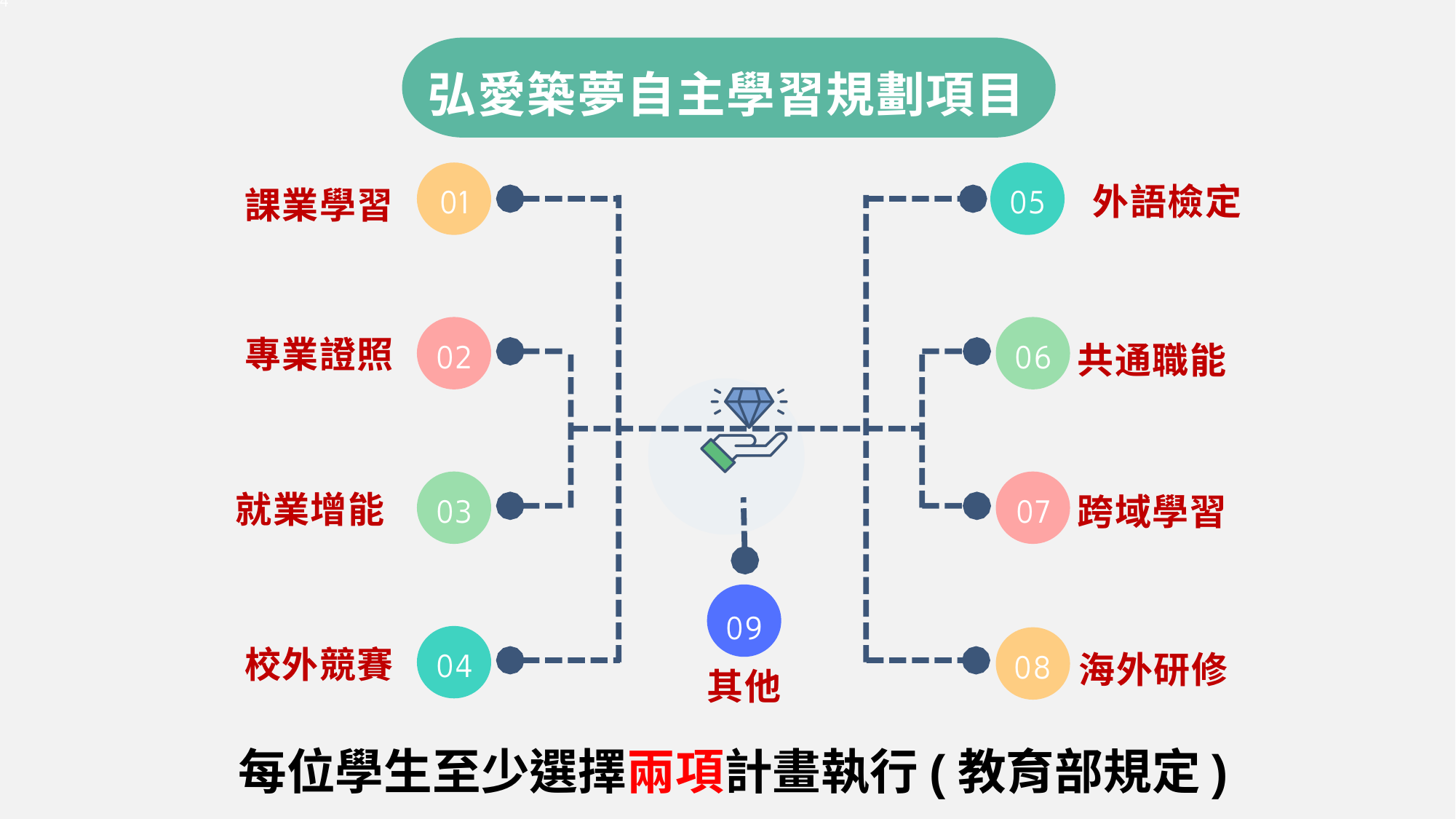

4

弘愛築夢自主學習規劃項目

01

05
外語檢定
課業學習

02

06
專業證照
共通職能

03

07
就業增能
跨域學習

09

04

08
校外競賽
海外研修
其他

每位學生至少選擇兩項計畫執行(教育部規定)